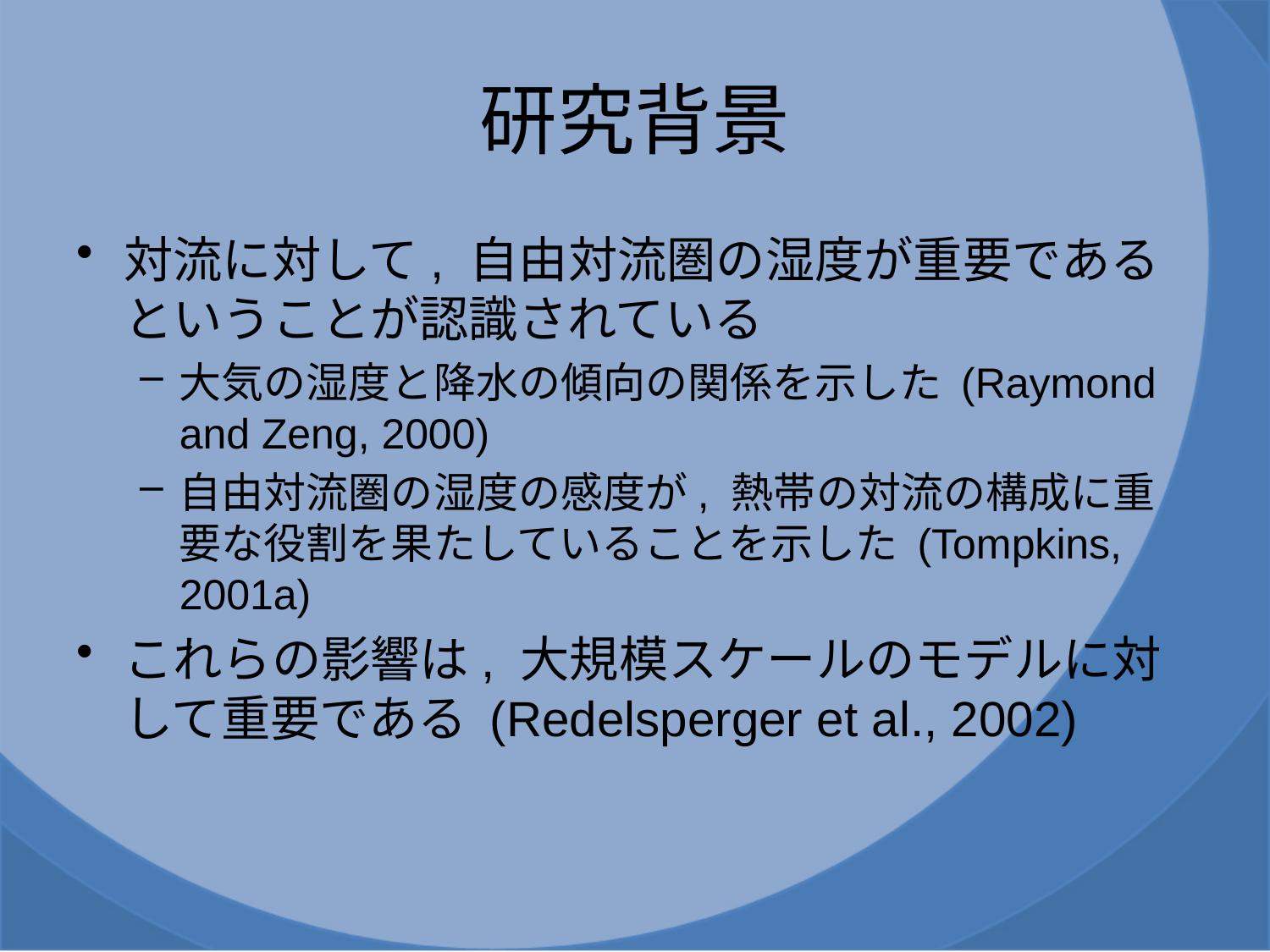

# 研究背景
対流に対して, 自由対流圏の湿度が重要であるということが認識されている
大気の湿度と降水の傾向の関係を示した (Raymond and Zeng, 2000)
自由対流圏の湿度の感度が, 熱帯の対流の構成に重要な役割を果たしていることを示した (Tompkins, 2001a)
これらの影響は, 大規模スケールのモデルに対して重要である (Redelsperger et al., 2002)